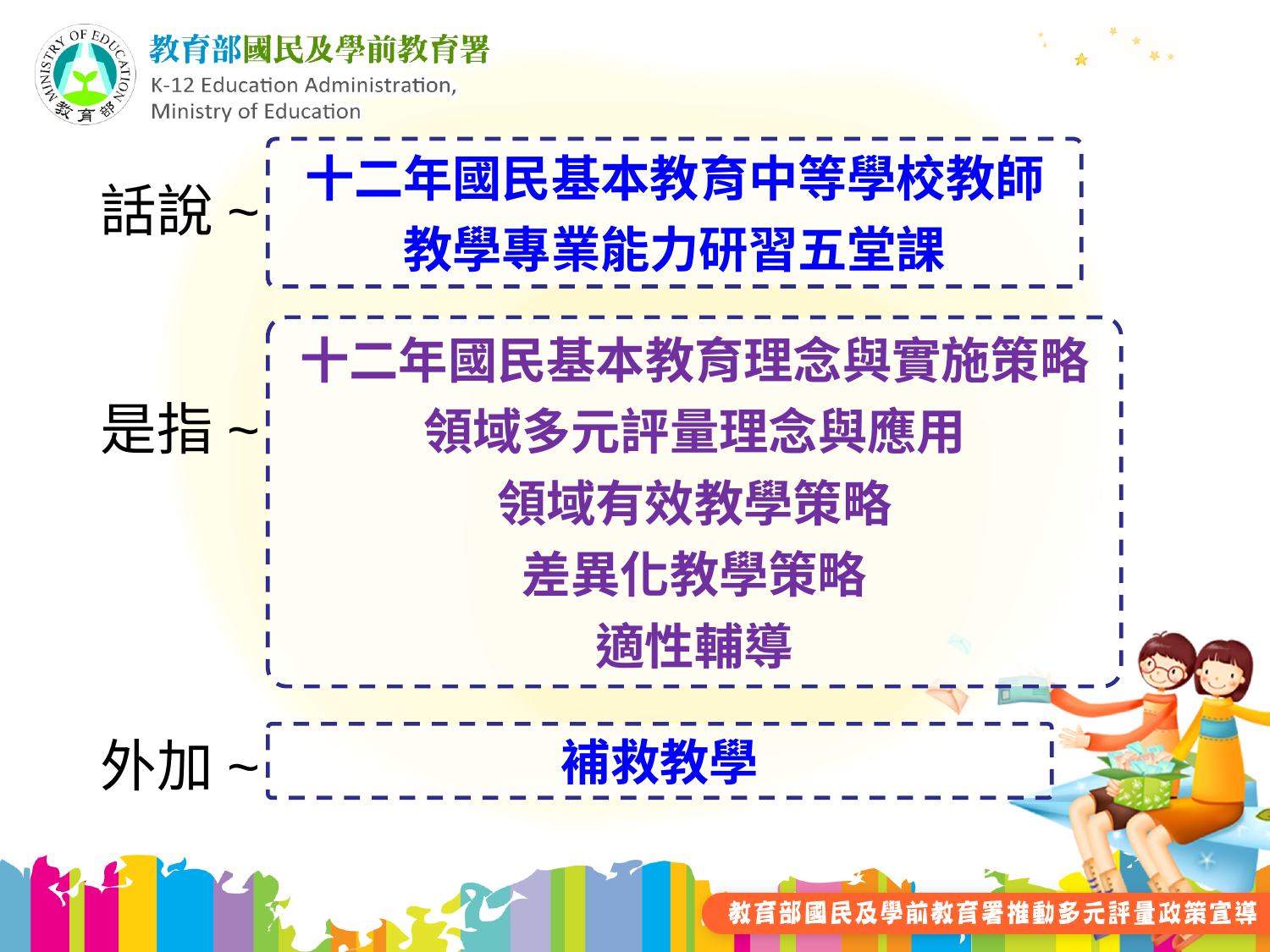

十二年國民基本教育中等學校教師
教學專業能力研習五堂課
話說~
十二年國民基本教育理念與實施策略
領域多元評量理念與應用
領域有效教學策略
差異化教學策略
適性輔導
是指~
外加~
補救教學